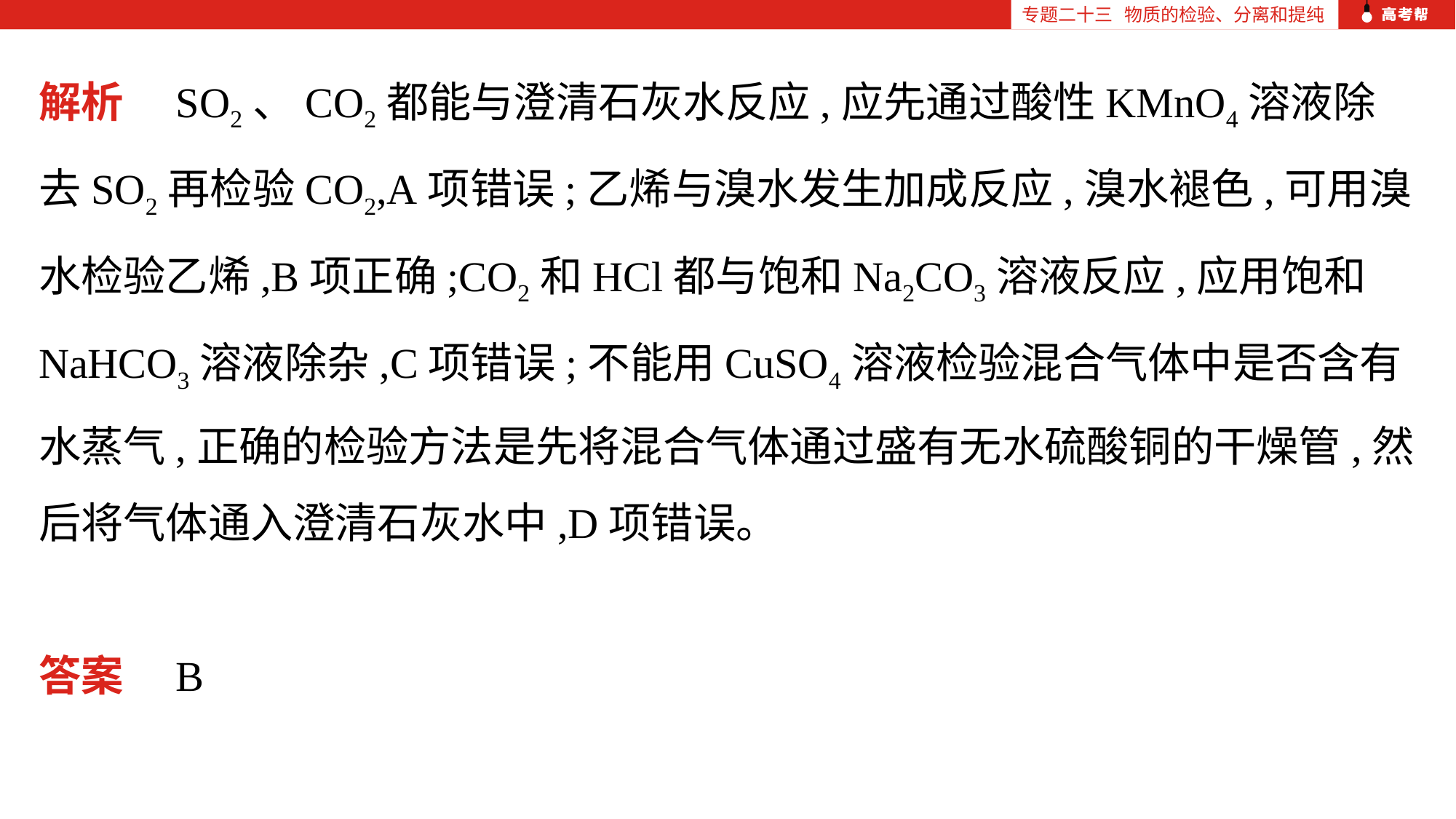

专题二十三   物质的检验、分离和提纯

解析　SO2、CO2都能与澄清石灰水反应,应先通过酸性KMnO4溶液除去SO2再检验CO2,A项错误;乙烯与溴水发生加成反应,溴水褪色,可用溴水检验乙烯,B项正确;CO2和HCl都与饱和Na2CO3溶液反应,应用饱和NaHCO3溶液除杂,C项错误;不能用CuSO4溶液检验混合气体中是否含有水蒸气,正确的检验方法是先将混合气体通过盛有无水硫酸铜的干燥管,然后将气体通入澄清石灰水中,D项错误。

答案　B